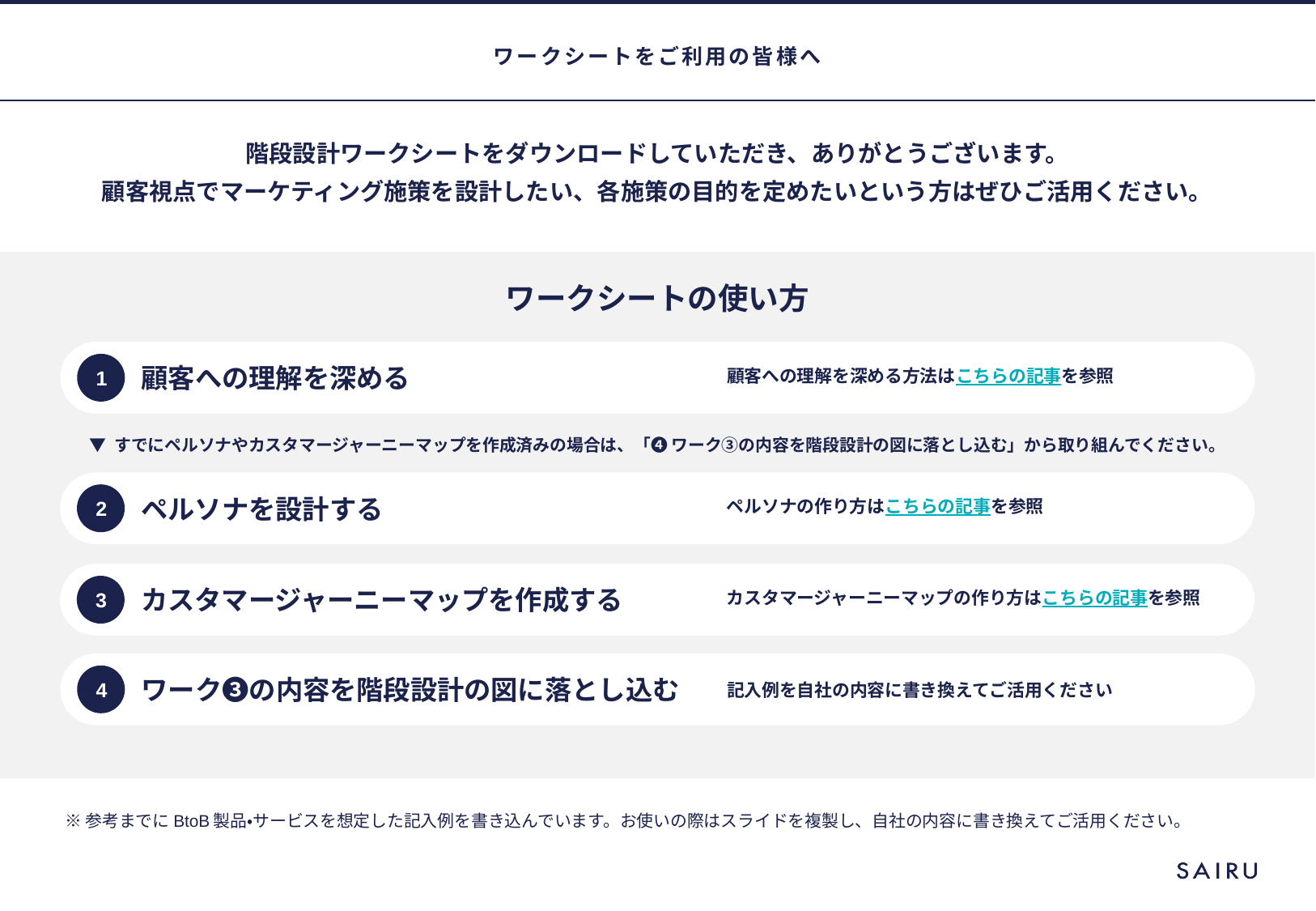

# ワークシートをご利用の皆様へ
階段設計ワークシートをダウンロードしていただき、ありがとうございます。
顧客視点でマーケティング施策を設計したい、各施策の目的を定めたいという方はぜひご活用ください。

ワークシートの使い方

1
顧客への理解を深める
顧客への理解を深める方法はこちらの記事を参照
▼ すでにペルソナやカスタマージャーニーマップを作成済みの場合は、「❹ ワーク③の内容を階段設計の図に落とし込む」から取り組んでください。

2
ペルソナを設計する
ペルソナの作り方はこちらの記事を参照

3
カスタマージャーニーマップを作成する
カスタマージャーニーマップの作り方はこちらの記事を参照

4
ワーク❸の内容を階段設計の図に落とし込む
記入例を自社の内容に書き換えてご活用ください
※参考までにBtoB製品・サービスを想定した記入例を書き込んでいます。お使いの際はスライドを複製し、自社の内容に書き換えてご活用ください。